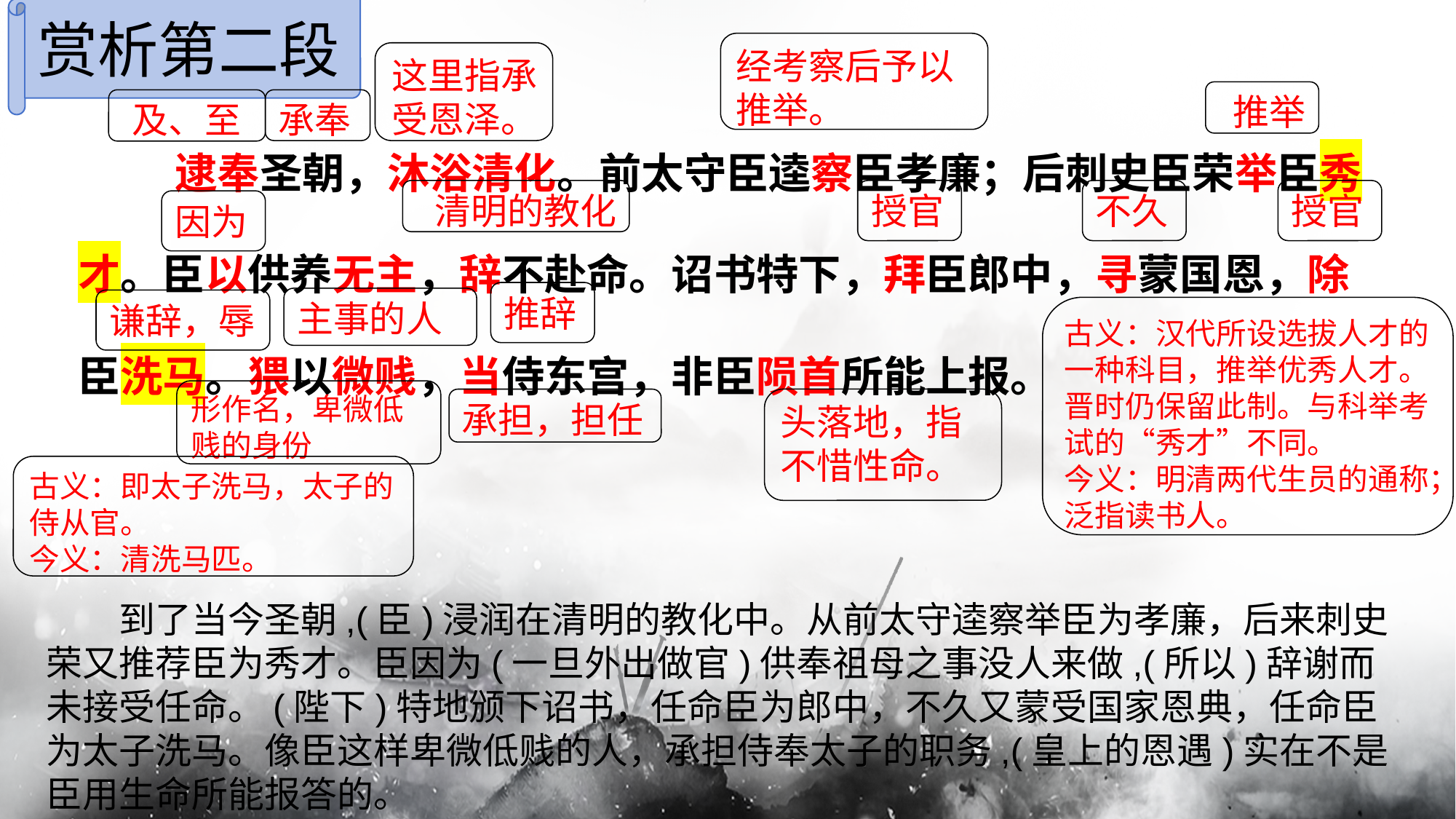

赏析第二段
经考察后予以推举。
这里指承受恩泽。
推举
逮奉圣朝，沐浴清化。前太守臣逵察臣孝廉；后刺史臣荣举臣秀才。臣以供养无主，辞不赴命。诏书特下，拜臣郎中，寻蒙国恩，除臣洗马。猥以微贱，当侍东宫，非臣陨首所能上报。
及、至
承奉
清明的教化
授官
不久

授官

因为

推辞
主事的人
谦辞，辱
古义：汉代所设选拔人才的一种科目，推举优秀人才。晋时仍保留此制。与科举考试的“秀才”不同。
今义：明清两代生员的通称；泛指读书人。
形作名，卑微低贱的身份
承担，担任
头落地，指不惜性命。
古义：即太子洗马，太子的侍从官。
今义：清洗马匹。
到了当今圣朝,(臣)浸润在清明的教化中。从前太守逵察举臣为孝廉，后来刺史荣又推荐臣为秀才。臣因为(一旦外出做官)供奉祖母之事没人来做,(所以)辞谢而未接受任命。(陛下)特地颁下诏书，任命臣为郎中，不久又蒙受国家恩典，任命臣为太子洗马。像臣这样卑微低贱的人，承担侍奉太子的职务,(皇上的恩遇)实在不是臣用生命所能报答的。